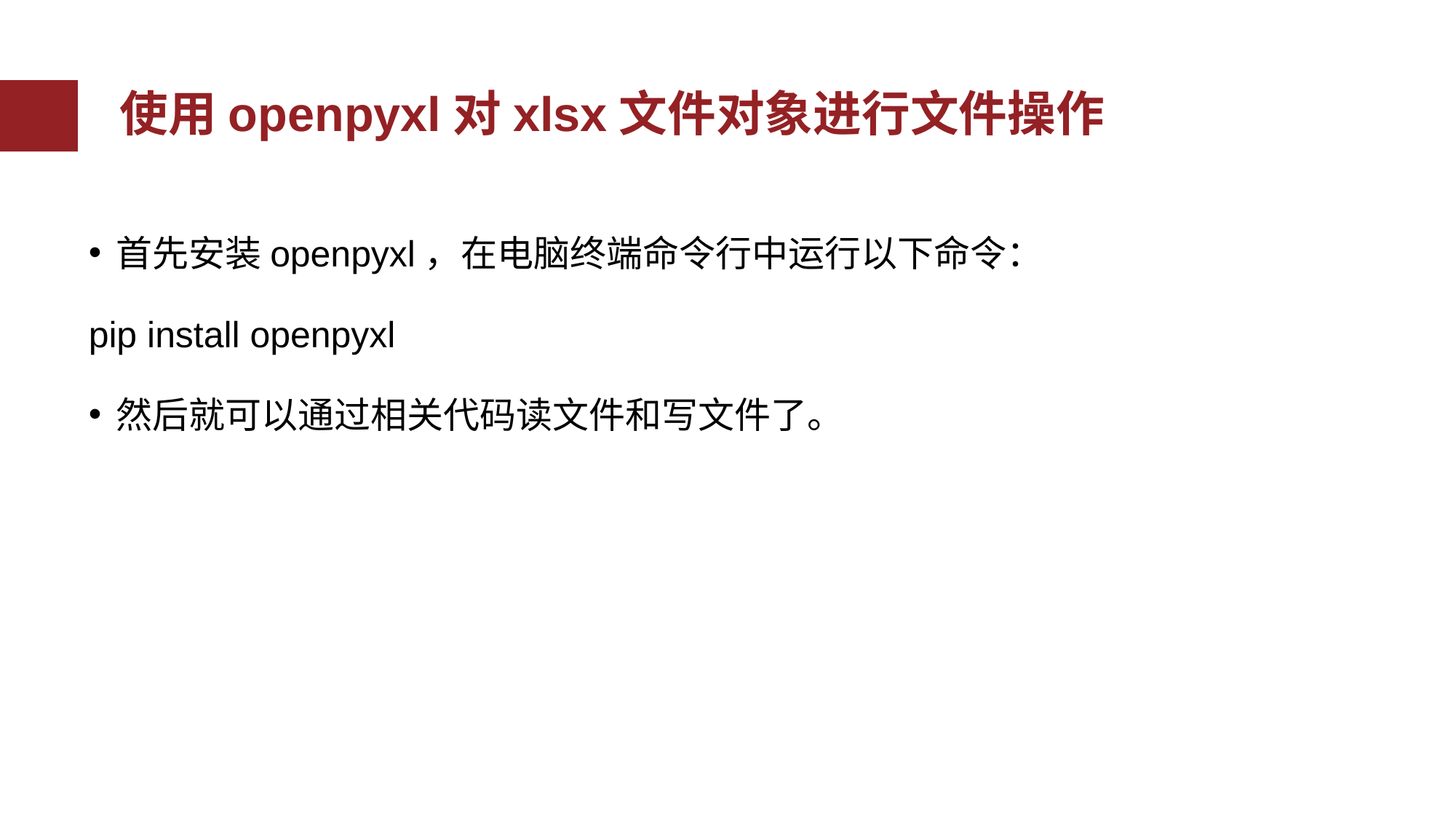

使用openpyxl对xlsx文件对象进行文件操作

首先安装openpyxl，在电脑终端命令行中运行以下命令：
pip install openpyxl
然后就可以通过相关代码读文件和写文件了。